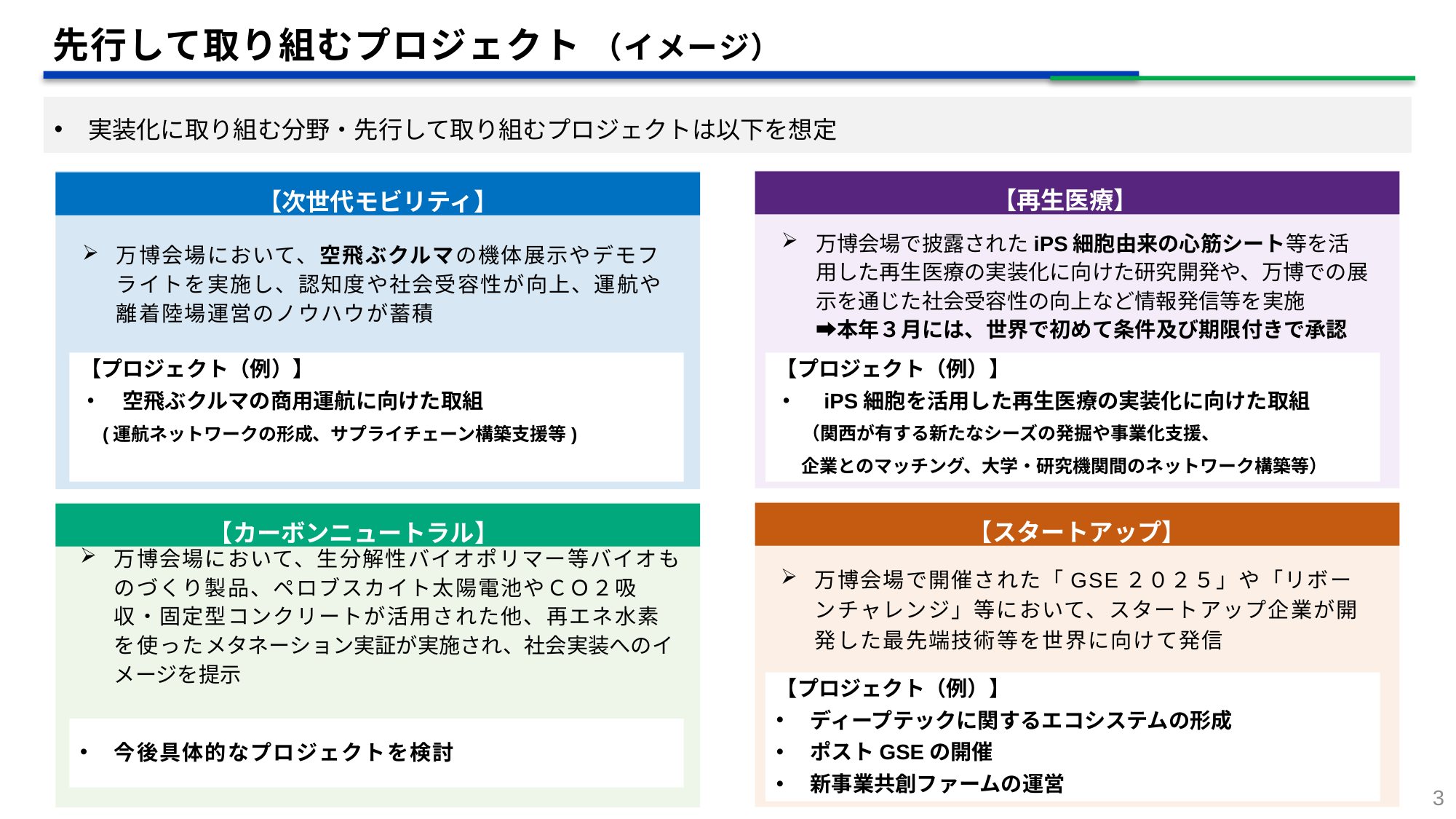

先行して取り組むプロジェクト （イメージ）
実装化に取り組む分野・先行して取り組むプロジェクトは以下を想定

【再生医療】
【次世代モビリティ】
万博会場において、空飛ぶクルマの機体展示やデモフライトを実施し、認知度や社会受容性が向上、運航や離着陸場運営のノウハウが蓄積
万博会場で披露されたiPS細胞由来の心筋シート等を活用した再生医療の実装化に向けた研究開発や、万博での展示を通じた社会受容性の向上など情報発信等を実施
➡本年３月には、世界で初めて条件及び期限付きで承認
【プロジェクト（例）】
・　空飛ぶクルマの商用運航に向けた取組
　(運航ネットワークの形成、サプライチェーン構築支援等)
【プロジェクト（例）】
・　iPS細胞を活用した再生医療の実装化に向けた取組
　 （関西が有する新たなシーズの発掘や事業化支援、
     企業とのマッチング、大学・研究機関間のネットワーク構築等）

【スタートアップ】
【カーボンニュートラル】
万博会場において、生分解性バイオポリマー等バイオものづくり製品、ペロブスカイト太陽電池やＣＯ２吸収・固定型コンクリートが活用された他、再エネ水素を使ったメタネーション実証が実施され、社会実装へのイメージを提示
万博会場で開催された「GSE２０２５」や「リボーンチャレンジ」等において、スタートアップ企業が開発した最先端技術等を世界に向けて発信
【プロジェクト（例）】
ディープテックに関するエコシステムの形成
ポストGSEの開催
新事業共創ファームの運営
今後具体的なプロジェクトを検討